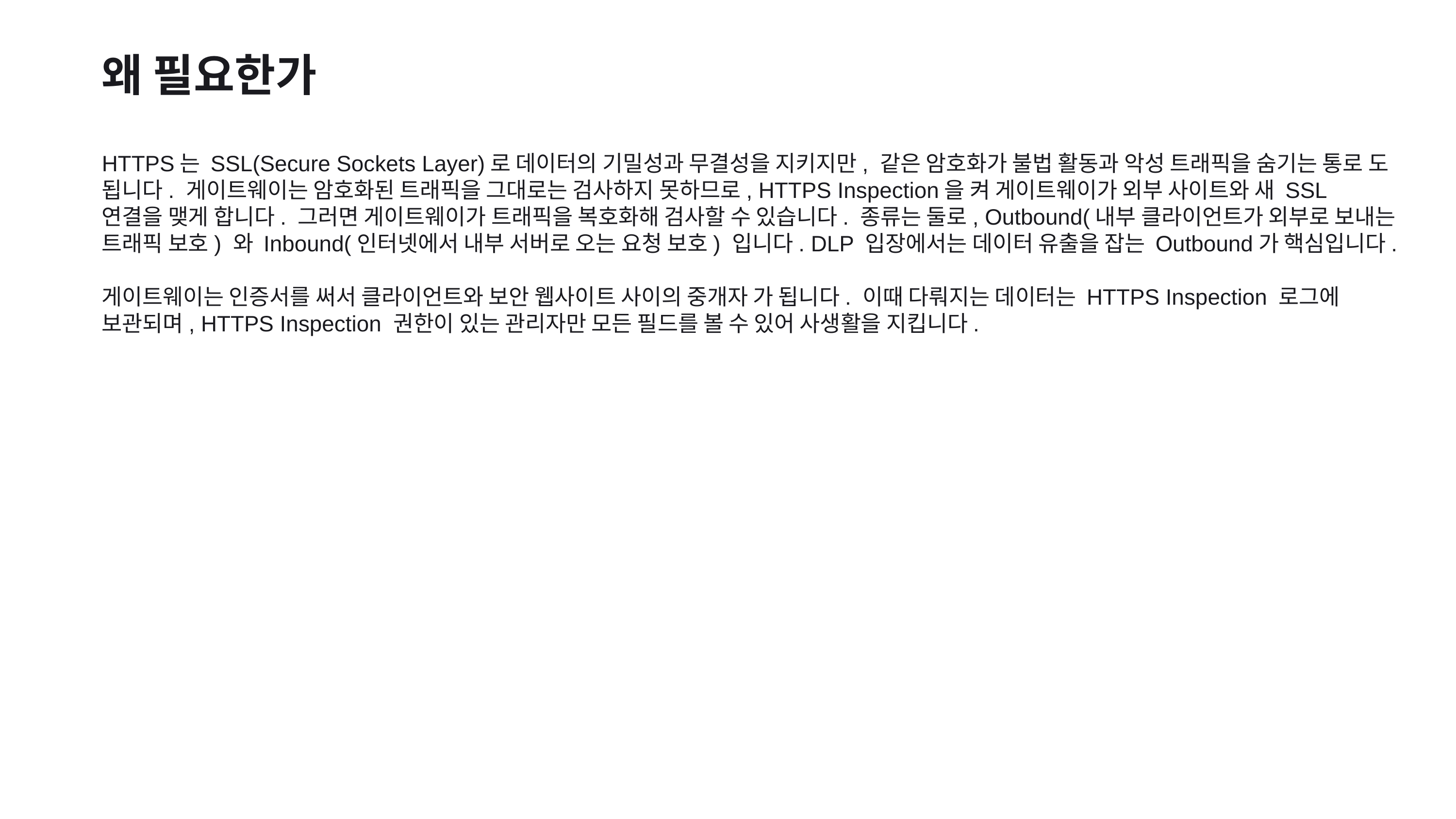

왜 필요한가
HTTPS는 SSL(Secure Sockets Layer)로 데이터의 기밀성과 무결성을 지키지만, 같은 암호화가 불법 활동과 악성 트래픽을 숨기는 통로 도 됩니다. 게이트웨이는 암호화된 트래픽을 그대로는 검사하지 못하므로, HTTPS Inspection을 켜 게이트웨이가 외부 사이트와 새 SSL 연결을 맺게 합니다. 그러면 게이트웨이가 트래픽을 복호화해 검사할 수 있습니다. 종류는 둘로, Outbound(내부 클라이언트가 외부로 보내는 트래픽 보호) 와 Inbound(인터넷에서 내부 서버로 오는 요청 보호) 입니다. DLP 입장에서는 데이터 유출을 잡는 Outbound가 핵심입니다.

게이트웨이는 인증서를 써서 클라이언트와 보안 웹사이트 사이의 중개자 가 됩니다. 이때 다뤄지는 데이터는 HTTPS Inspection 로그에 보관되며, HTTPS Inspection 권한이 있는 관리자만 모든 필드를 볼 수 있어 사생활을 지킵니다.